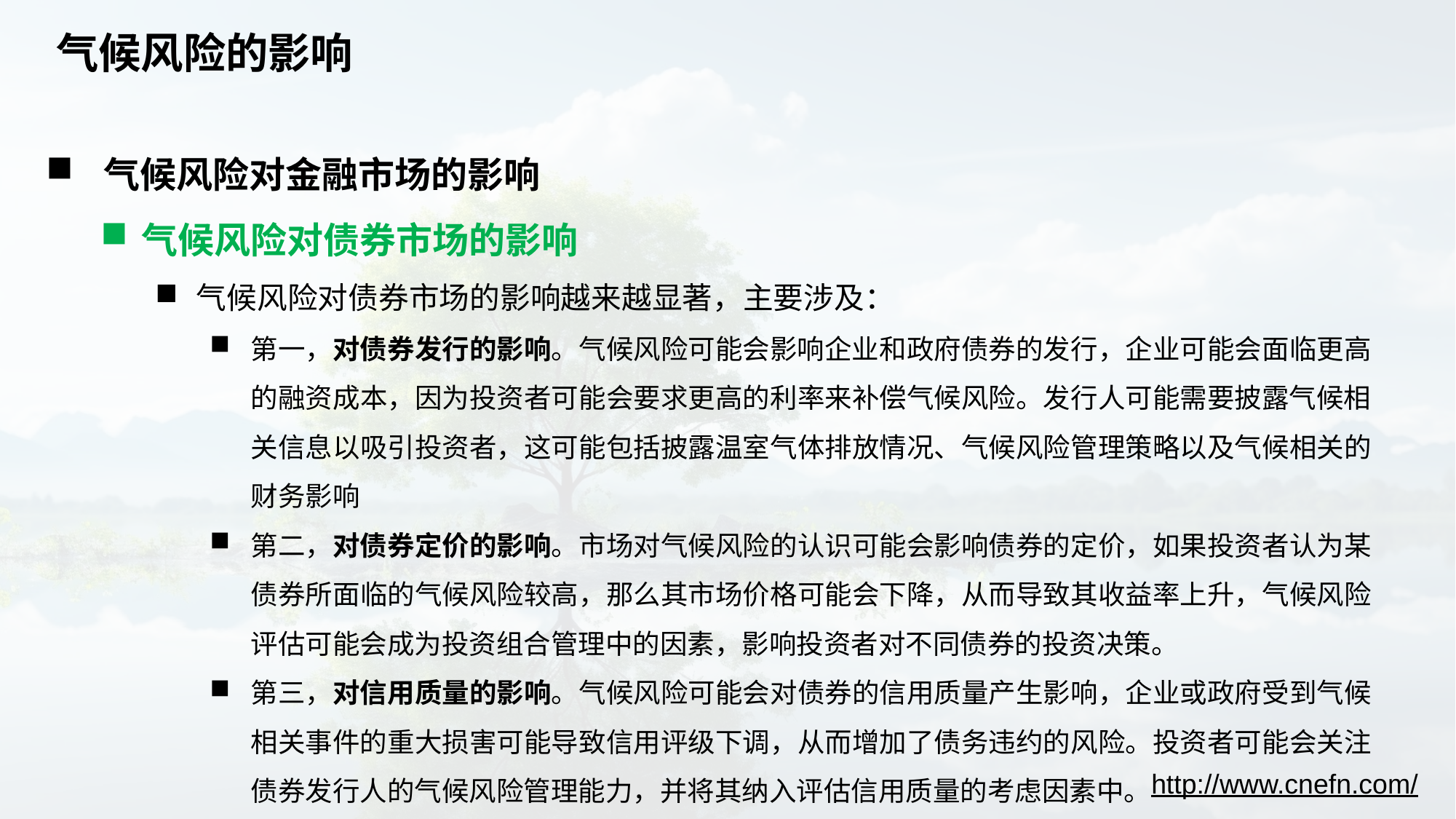

# 气候风险的影响
 气候风险对金融市场的影响
气候风险对债券市场的影响
气候风险对债券市场的影响越来越显著，主要涉及：
第一，对债券发行的影响。气候风险可能会影响企业和政府债券的发行，企业可能会面临更高的融资成本，因为投资者可能会要求更高的利率来补偿气候风险。发行人可能需要披露气候相关信息以吸引投资者，这可能包括披露温室气体排放情况、气候风险管理策略以及气候相关的财务影响
第二，对债券定价的影响。市场对气候风险的认识可能会影响债券的定价，如果投资者认为某债券所面临的气候风险较高，那么其市场价格可能会下降，从而导致其收益率上升，气候风险评估可能会成为投资组合管理中的因素，影响投资者对不同债券的投资决策。
第三，对信用质量的影响。气候风险可能会对债券的信用质量产生影响，企业或政府受到气候相关事件的重大损害可能导致信用评级下调，从而增加了债务违约的风险。投资者可能会关注债券发行人的气候风险管理能力，并将其纳入评估信用质量的考虑因素中。